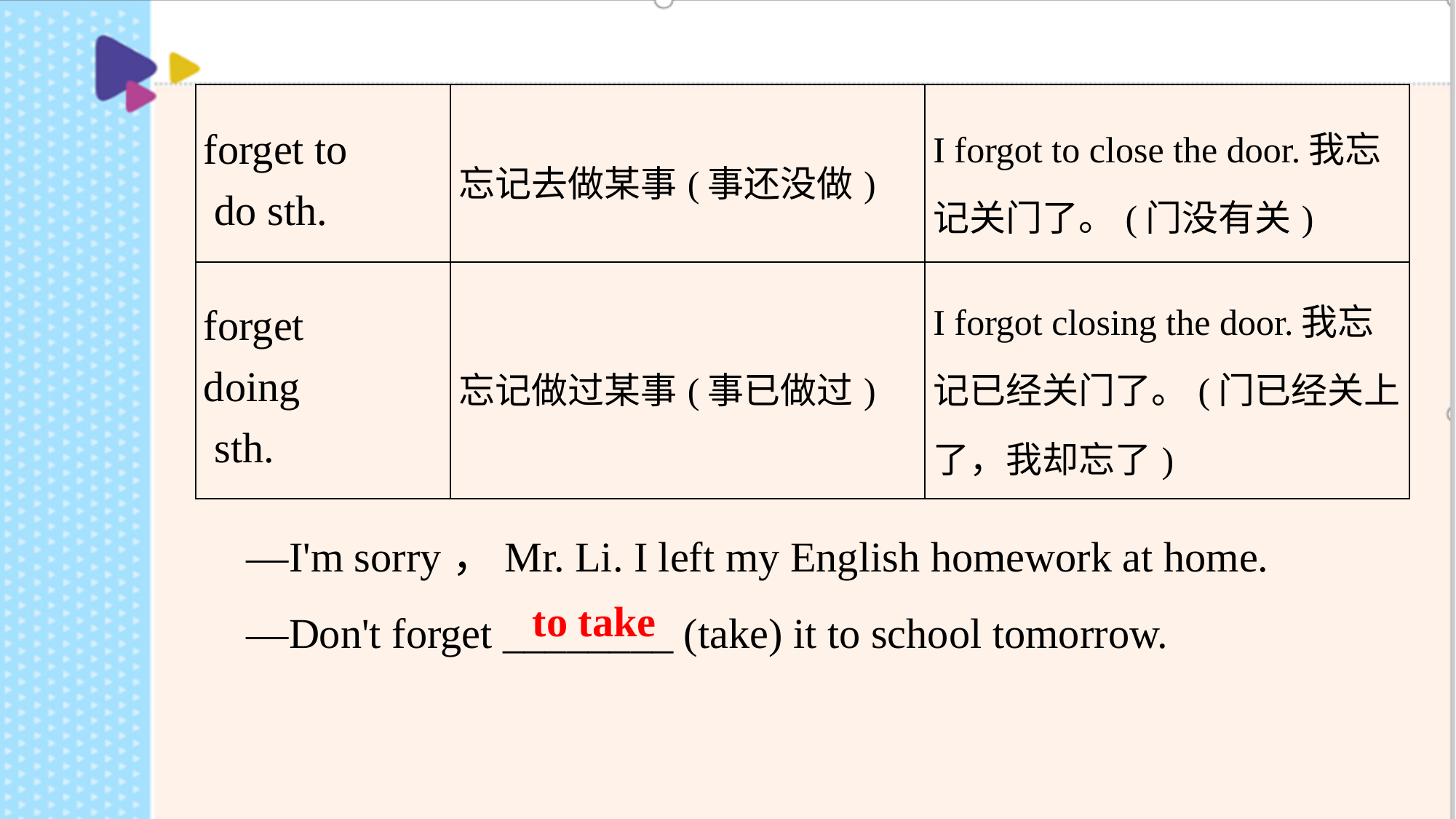

| forget to do sth. | 忘记去做某事(事还没做) | I forgot to close the door.我忘记关门了。(门没有关) |
| --- | --- | --- |
| forget doing sth. | 忘记做过某事(事已做过) | I forgot closing the door.我忘记已经关门了。(门已经关上了，我却忘了) |
—I'm sorry，Mr. Li. I left my English homework at home.
—Don't forget ________ (take) it to school tomorrow.
to take